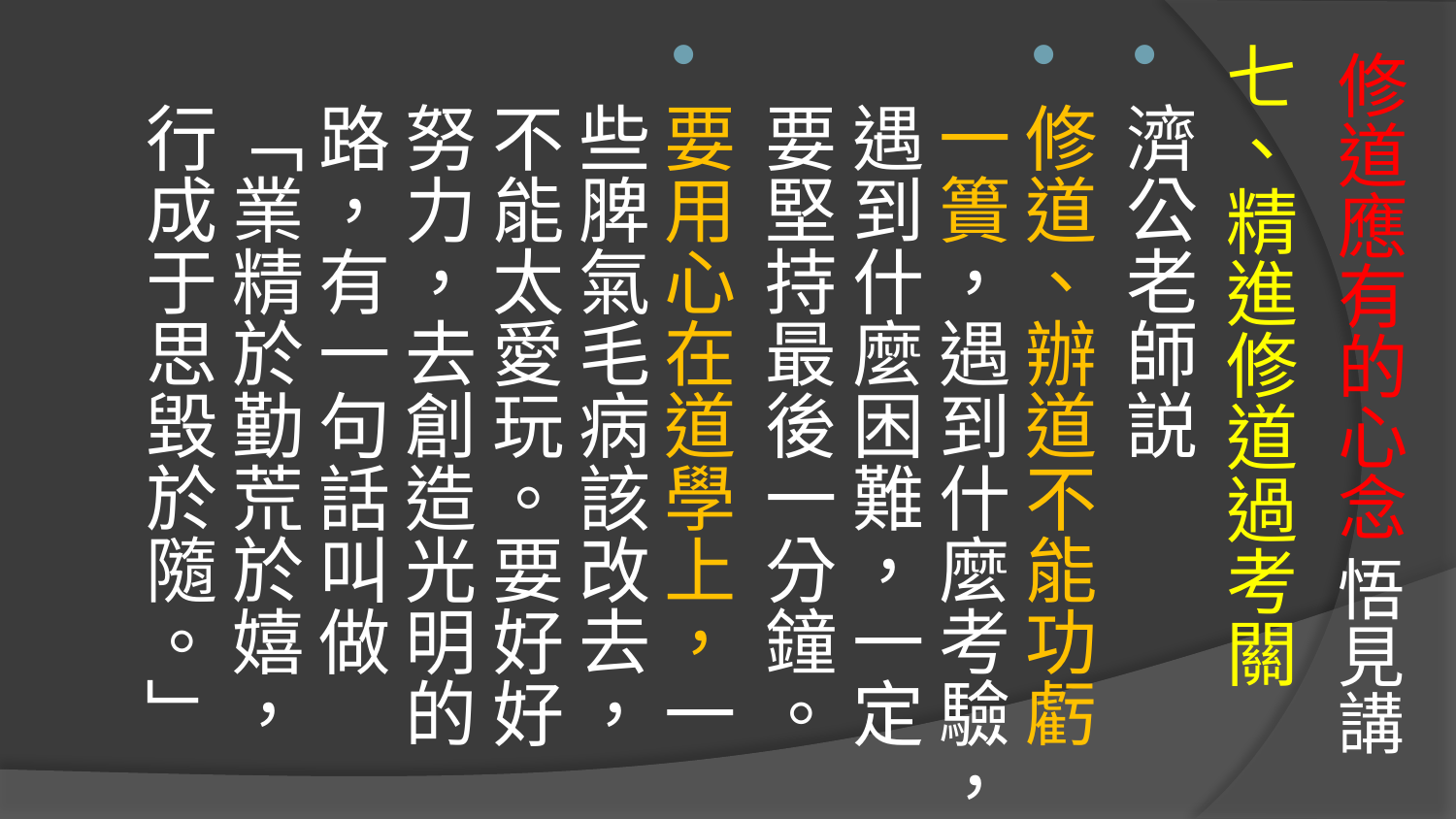

# 修道應有的心念 悟見講
七、精進修道過考關
濟公老師説
修道、辦道不能功虧一簣，遇到什麼考驗，遇到什麼困難，一定要堅持最後一分鐘。
要用心在道學上，一些脾氣毛病該改去，不能太愛玩。要好好努力，去創造光明的路，有一句話叫做「業精於勤荒於嬉，行成于思毀於隨。」